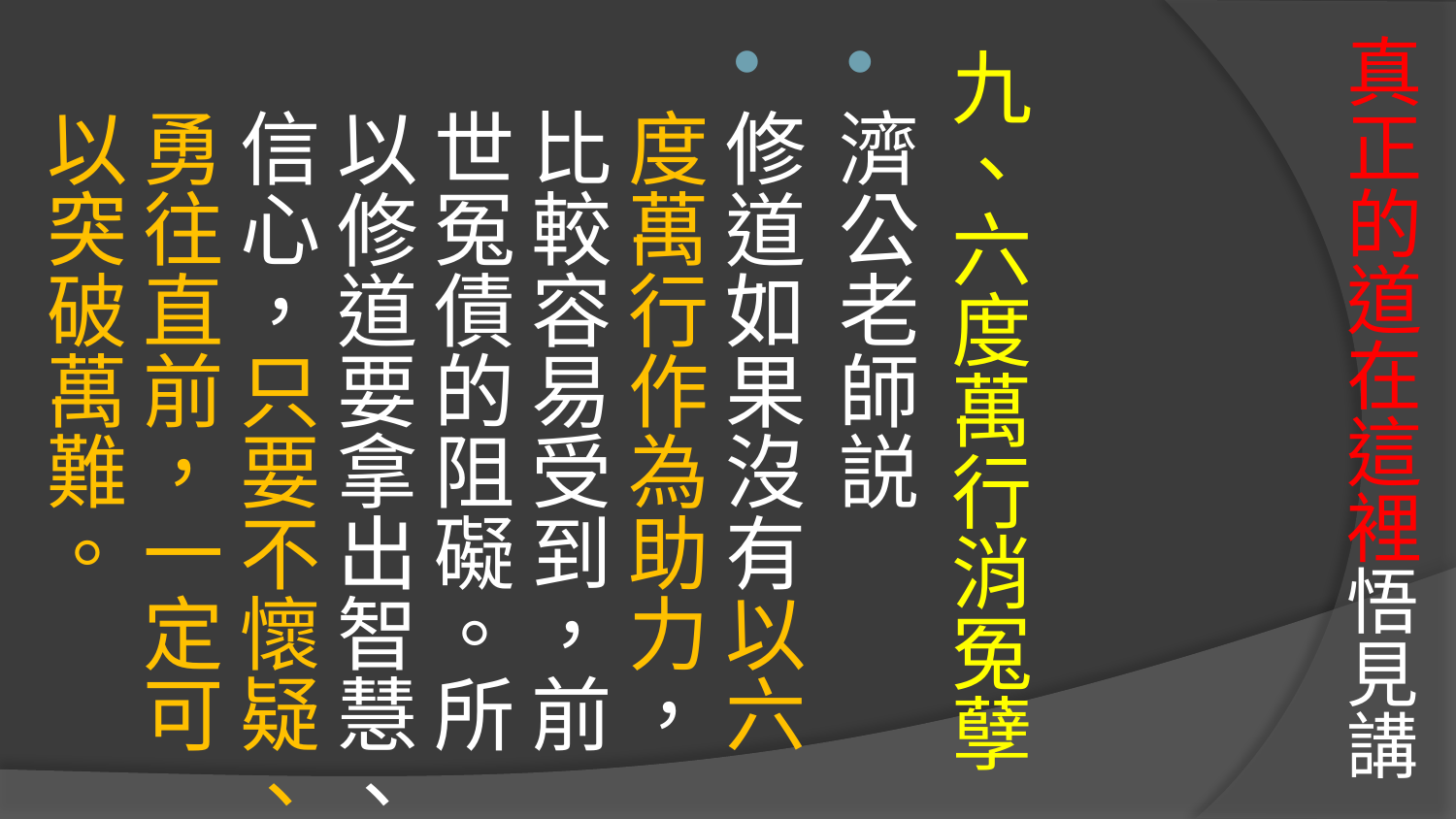

# 真正的道在這裡悟見講
九、六度萬行消冤孽
濟公老師説
修道如果沒有以六度萬行作為助力，比較容易受到，前世冤債的阻礙。所以修道要拿出智慧、信心，只要不懷疑、勇往直前，一定可以突破萬難。